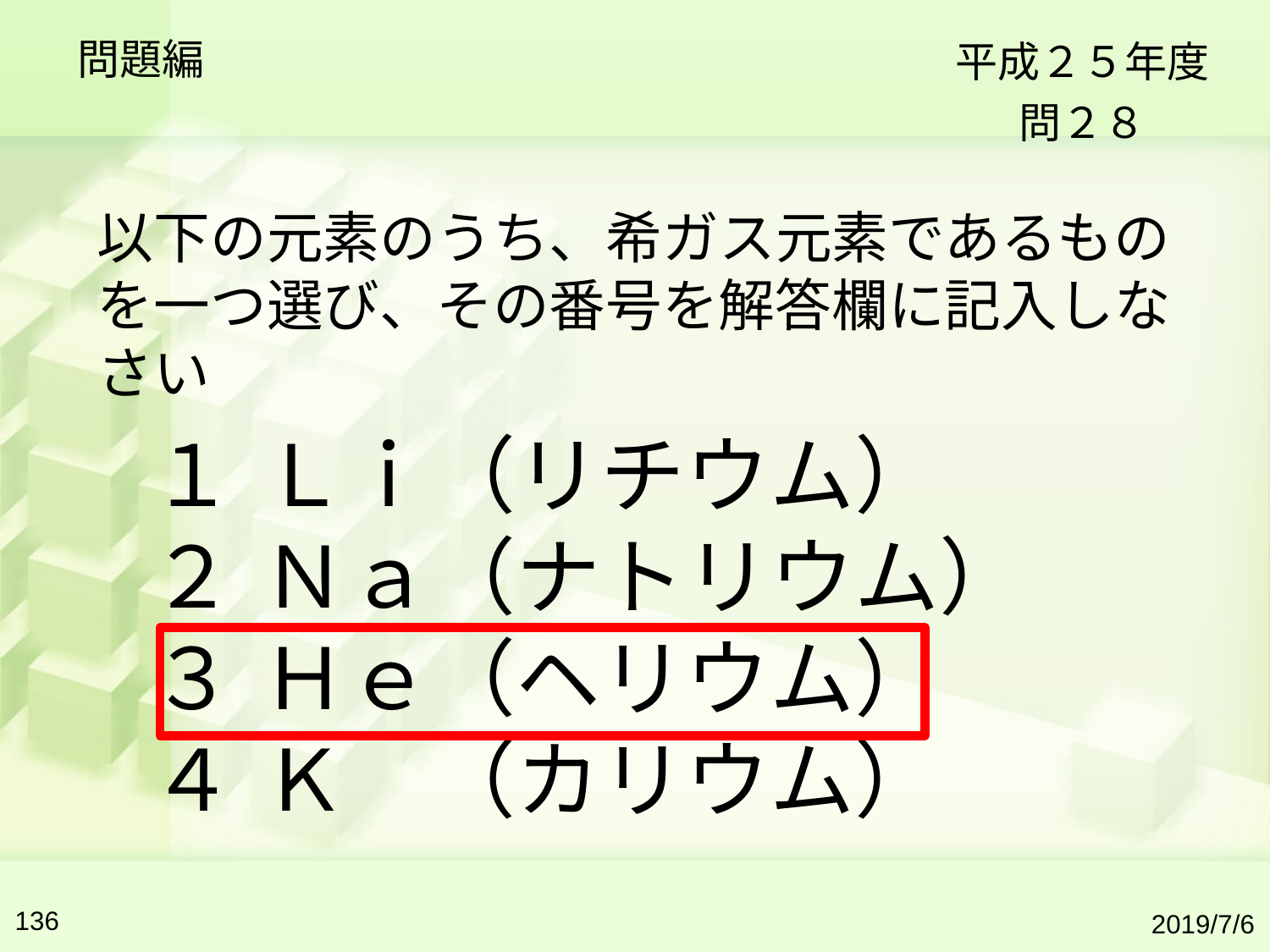

問題編
平成２５年度
問２８
以下の元素のうち、希ガス元素であるものを一つ選び、その番号を解答欄に記入しなさい
１	Ｌｉ（リチウム）
２	Ｎａ（ナトリウム）
３	Ｈｅ（ヘリウム）
４	Ｋ　（カリウム）

136
2019/7/6